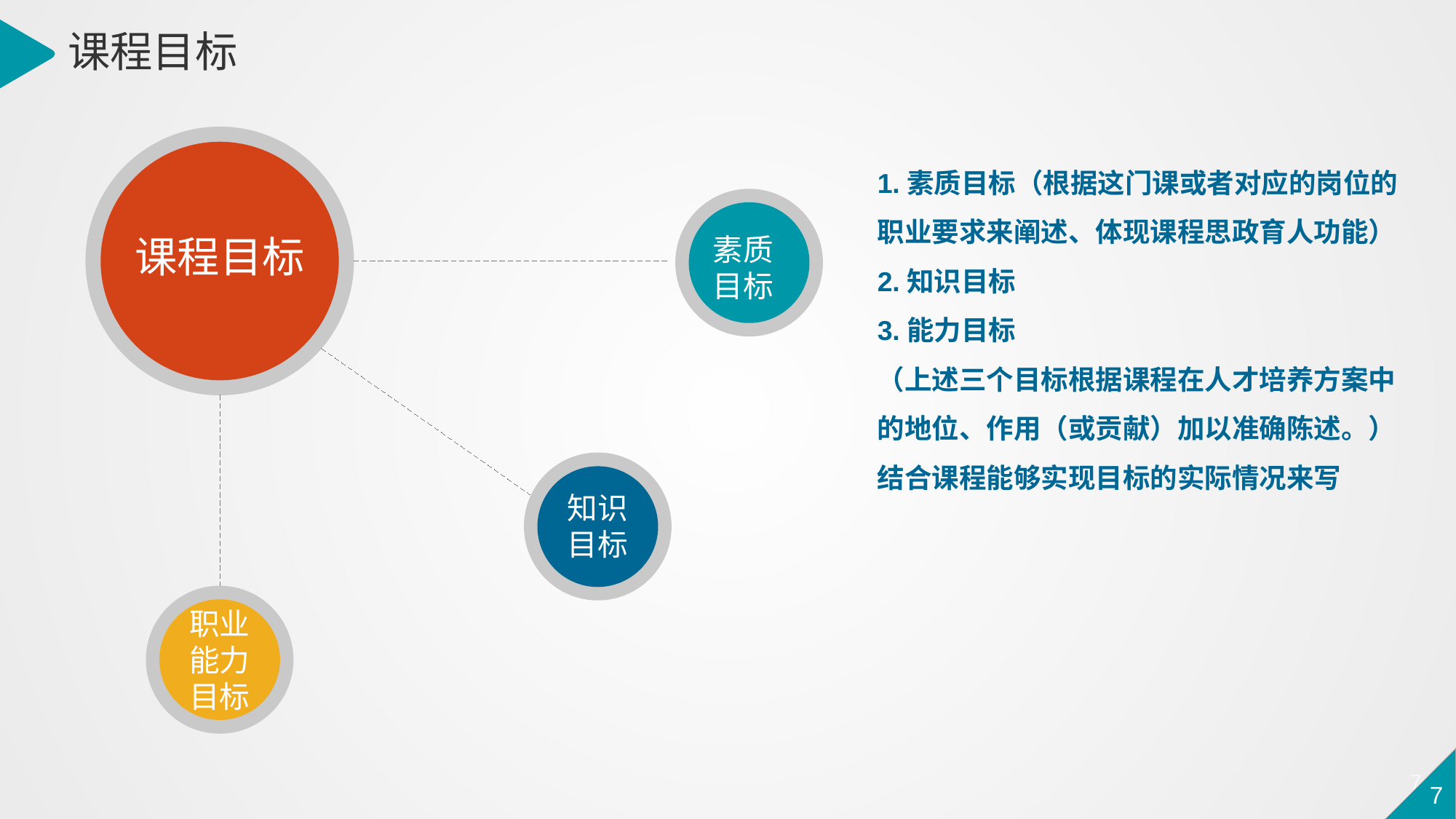

课程目标

1.素质目标（根据这门课或者对应的岗位的职业要求来阐述、体现课程思政育人功能）
2.知识目标
3.能力目标
（上述三个目标根据课程在人才培养方案中的地位、作用（或贡献）加以准确陈述。）
结合课程能够实现目标的实际情况来写

课程目标
素质目标

知识目标

职业能力目标